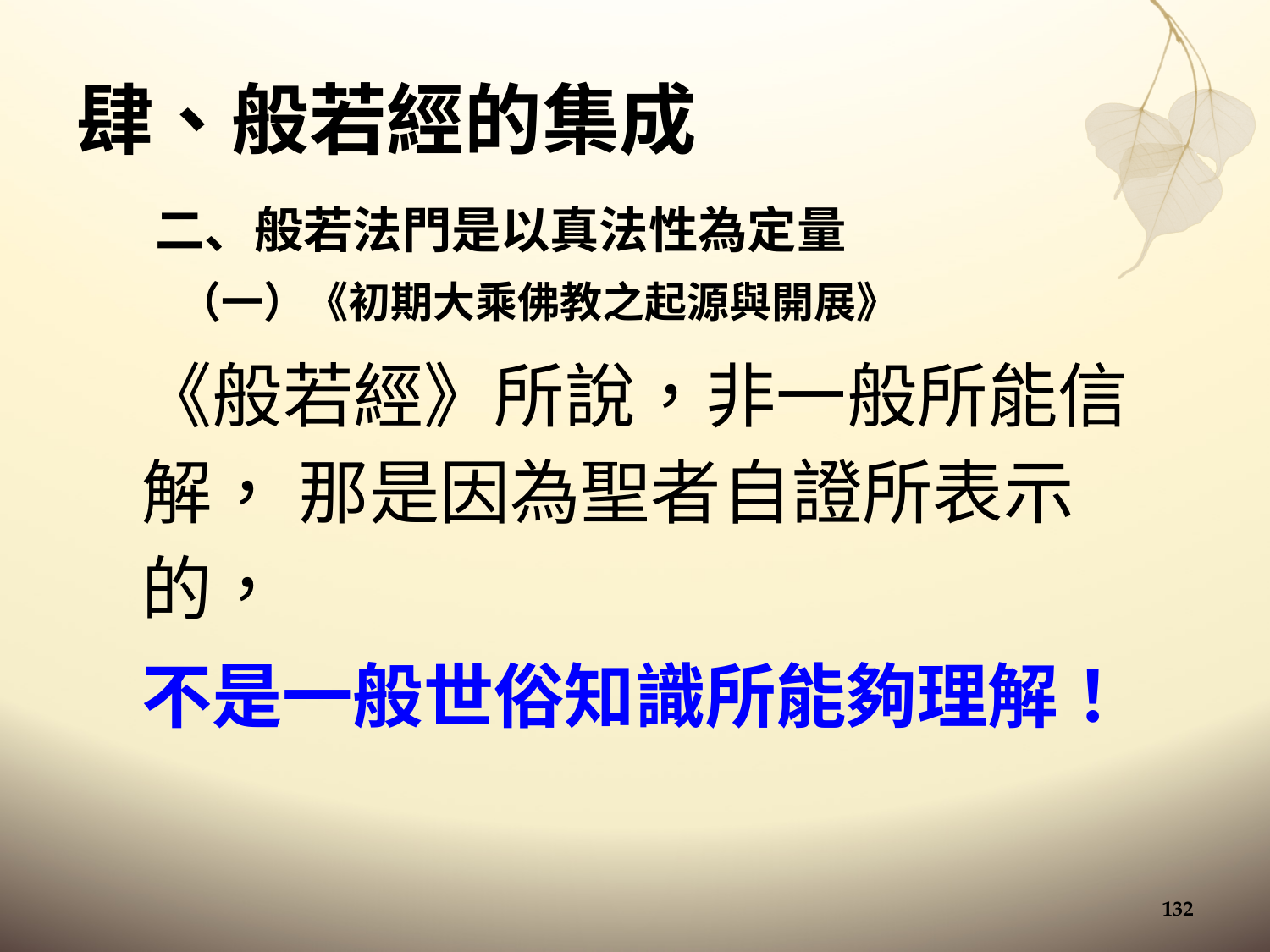

# 肆、般若經的集成
二、般若法門是以真法性為定量
（一）《初期大乘佛教之起源與開展》
《般若經》所說，非一般所能信解， 那是因為聖者自證所表示的，
不是一般世俗知識所能夠理解！
132